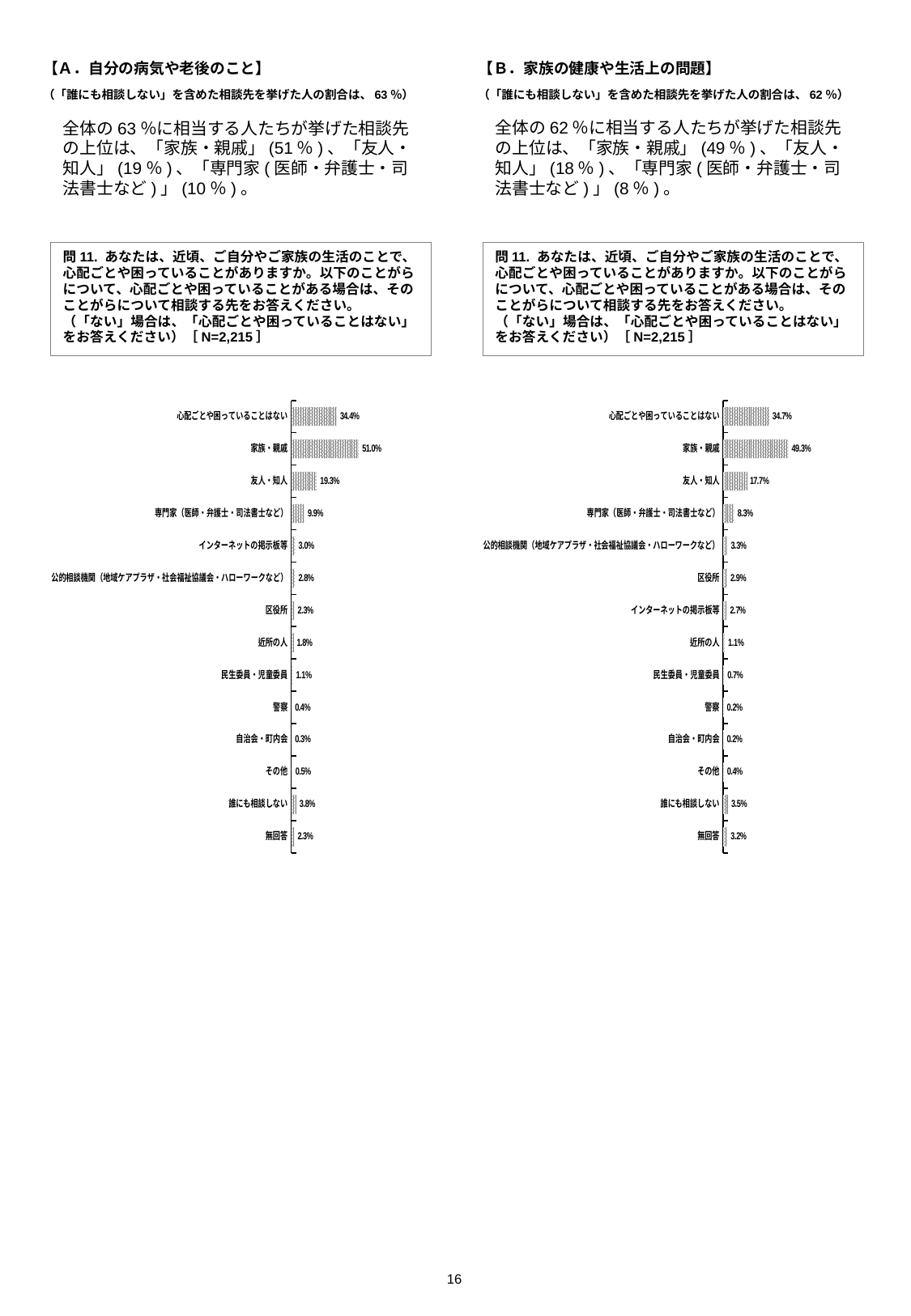

【Ａ．自分の病気や老後のこと】
（「誰にも相談しない」を含めた相談先を挙げた人の割合は、63％）
【Ｂ．家族の健康や生活上の問題】
（「誰にも相談しない」を含めた相談先を挙げた人の割合は、62％）
全体の63％に相当する人たちが挙げた相談先の上位は、「家族・親戚」(51％)、「友人・知人」(19％)、「専門家(医師・弁護士・司法書士など)」(10％)。
全体の62％に相当する人たちが挙げた相談先の上位は、「家族・親戚」(49％)、「友人・知人」(18％)、「専門家(医師・弁護士・司法書士など)」(8％)。
問11. あなたは、近頃、ご自分やご家族の生活のことで、心配ごとや困っていることがありますか。以下のことがらについて、心配ごとや困っていることがある場合は、そのことがらについて相談する先をお答えください。　　（「ない」場合は、「心配ごとや困っていることはない」をお答えください）［N=2,215］

問11. あなたは、近頃、ご自分やご家族の生活のことで、心配ごとや困っていることがありますか。以下のことがらについて、心配ごとや困っていることがある場合は、そのことがらについて相談する先をお答えください。　　（「ない」場合は、「心配ごとや困っていることはない」をお答えください）［N=2,215］

### Chart

| Category |  |
|---|---|
| 心配ごとや困っていることはない | 0.344018058690745 |
| 家族・親戚 | 0.510158013544019 |
| 友人・知人 | 0.193227990970655 |
| 専門家（医師・弁護士・司法書士など） | 0.0988713318284425 |
| インターネットの掲示板等 | 0.0302483069977427 |
| 公的相談機関（地域ケアプラザ・社会福祉協議会・ハローワークなど） | 0.0284424379232506 |
| 区役所 | 0.0230248306997743 |
| 近所の人 | 0.017607223476298 |
| 民生委員・児童委員 | 0.0108352144469526 |
| 警察 | 0.0036117381489842 |
| 自治会・町内会 | 0.00270880361173815 |
| その他 | 0.00541760722347631 |
| 誰にも相談しない | 0.0379232505643341 |
| 無回答 | 0.0225733634311512 |

### Chart

| Category |  |
|---|---|
| 心配ごとや困っていることはない | 0.347178329571106 |
| 家族・親戚 | 0.493002257336343 |
| 友人・知人 | 0.176523702031603 |
| 専門家（医師・弁護士・司法書士など） | 0.0826185101580135 |
| 公的相談機関（地域ケアプラザ・社会福祉協議会・ハローワークなど） | 0.0329571106094808 |
| 区役所 | 0.0293453724604966 |
| インターネットの掲示板等 | 0.0266365688487585 |
| 近所の人 | 0.0112866817155756 |
| 民生委員・児童委員 | 0.00677200902934538 |
| 警察 | 0.00225733634311512 |
| 自治会・町内会 | 0.0018058690744921 |
| その他 | 0.0036117381489842 |
| 誰にも相談しない | 0.0352144469525959 |
| 無回答 | 0.0316027088036117 |
16